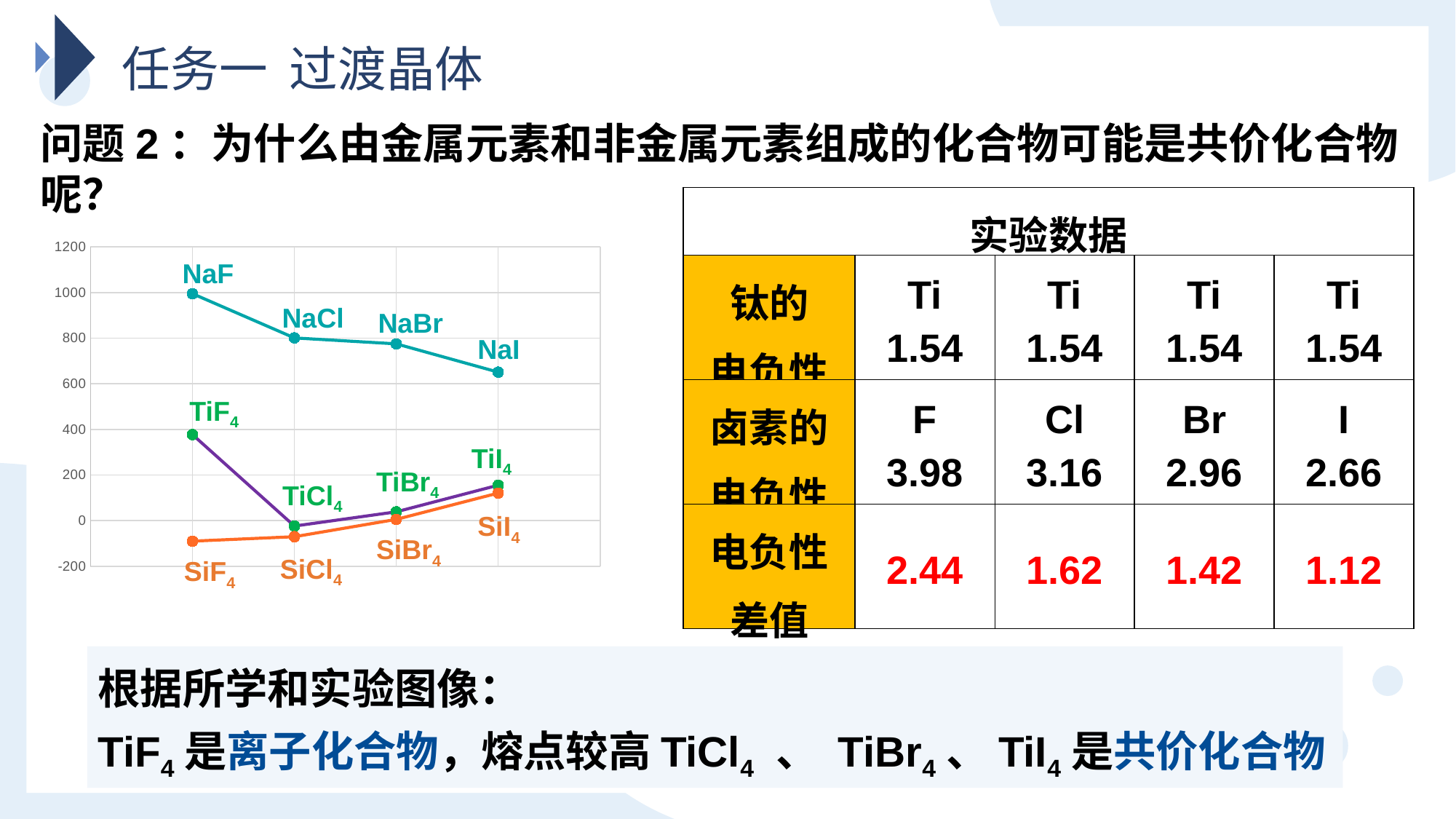

任务一  过渡晶体

问题2：为什么由金属元素和非金属元素组成的化合物可能是共价化合物呢？
| 实验数据 |  |  |  |  |
| --- | --- | --- | --- | --- |
| 钛的 电负性 | Ti 1.54 | Ti 1.54 | Ti 1.54 | Ti 1.54 |
| 卤素的 电负性 | F 3.98 | Cl 3.16 | Br 2.96 | I 2.66 |
| 电负性 差值 | 2.44 | 1.62 | 1.42 | 1.12 |

### Chart

| Category |  |  |  |
|---|---|---|---|
NaF
NaCl
NaBr
NaI
TiF4
TiI4
TiBr4
TiCl4
SiI4
SiBr4
SiCl4
SiF4
根据所学和实验图像：
TiF4是离子化合物，熔点较高TiCl4 、 TiBr4、TiI4是共价化合物